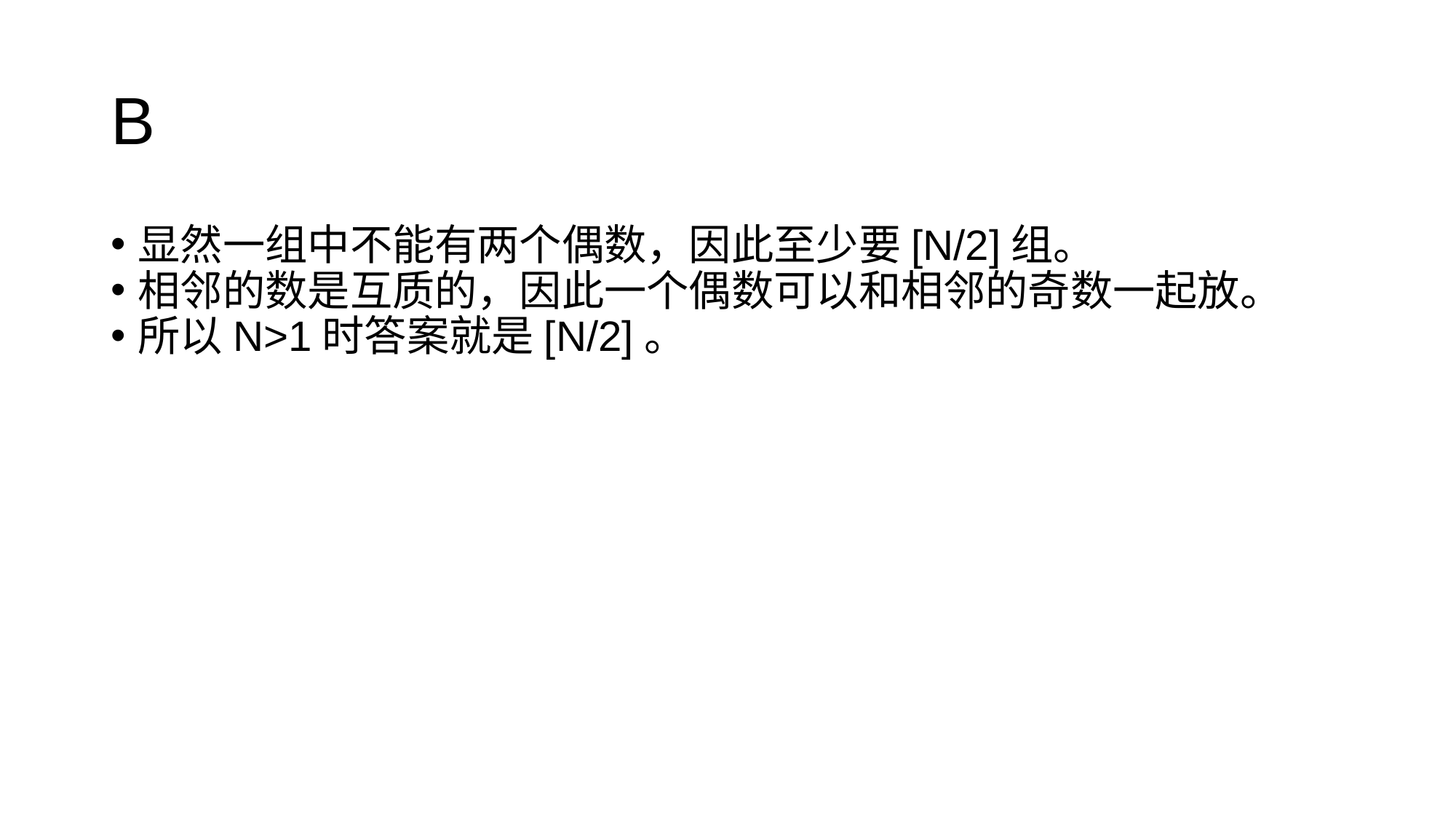

B
显然一组中不能有两个偶数，因此至少要[N/2]组。
相邻的数是互质的，因此一个偶数可以和相邻的奇数一起放。
所以N>1时答案就是[N/2]。